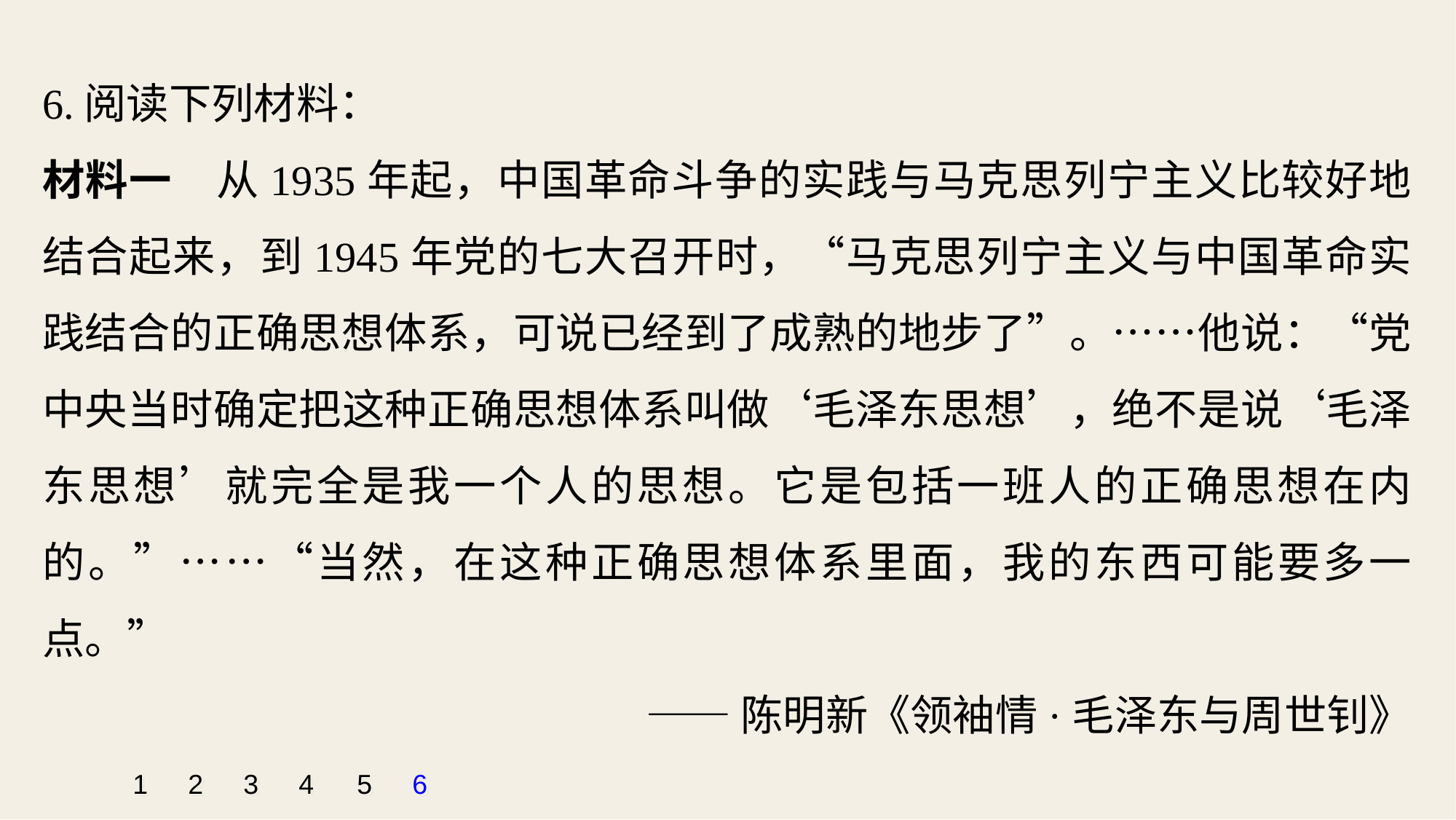

6.阅读下列材料：
材料一　从1935年起，中国革命斗争的实践与马克思列宁主义比较好地结合起来，到1945年党的七大召开时，“马克思列宁主义与中国革命实践结合的正确思想体系，可说已经到了成熟的地步了”。……他说：“党中央当时确定把这种正确思想体系叫做‘毛泽东思想’，绝不是说‘毛泽东思想’就完全是我一个人的思想。它是包括一班人的正确思想在内的。”……“当然，在这种正确思想体系里面，我的东西可能要多一点。”
——陈明新《领袖情·毛泽东与周世钊》
1
2
3
4
5
6